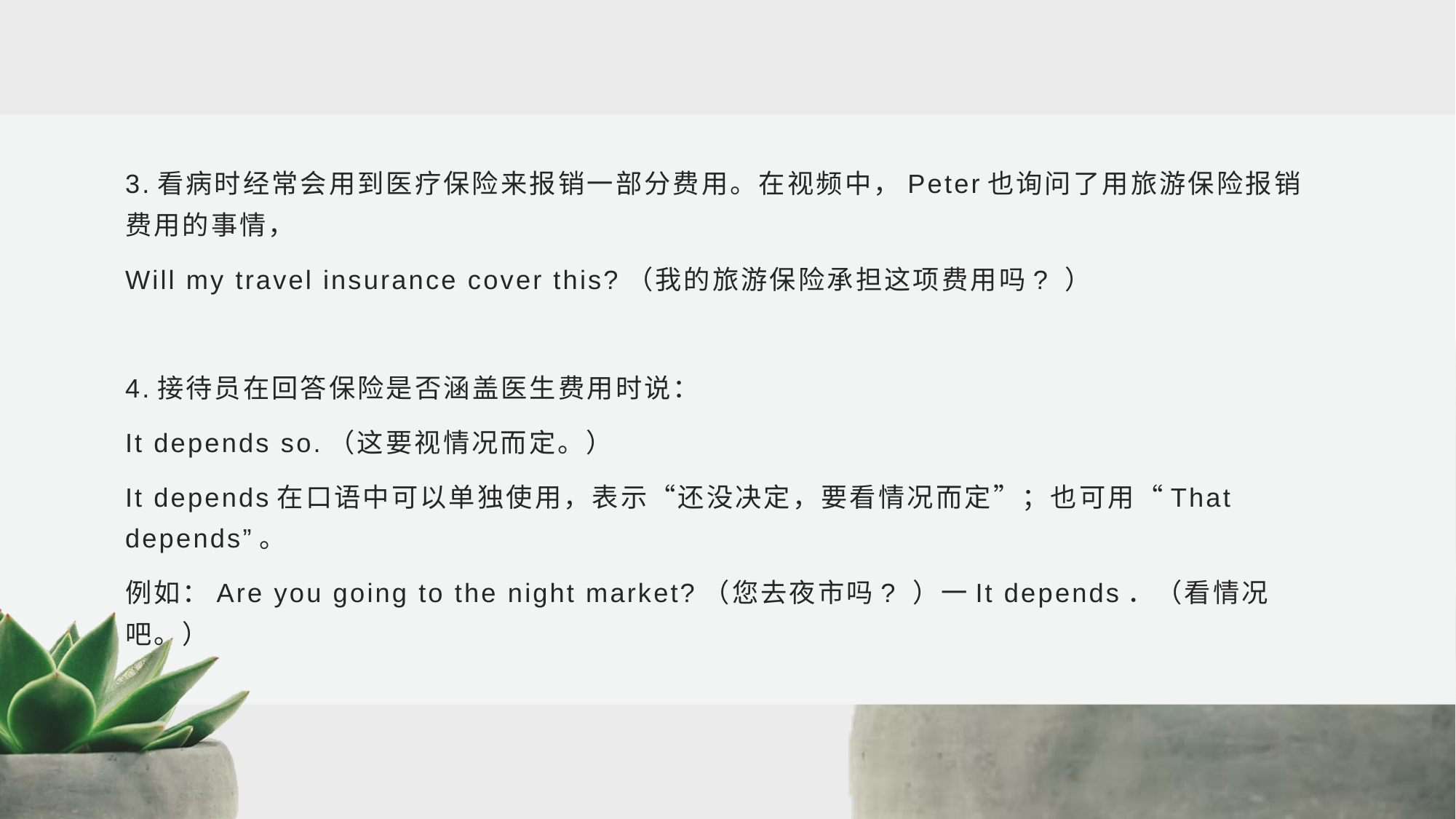

3.看病时经常会用到医疗保险来报销一部分费用。在视频中，Peter也询问了用旅游保险报销费用的事情，
Will my travel insurance cover this?（我的旅游保险承担这项费用吗? ）

4.接待员在回答保险是否涵盖医生费用时说：
It depends so.（这要视情况而定。）
It depends在口语中可以单独使用，表示“还没决定，要看情况而定”；也可用“That depends”。
例如：Are you going to the night market?（您去夜市吗? ）一It depends．（看情况吧。）